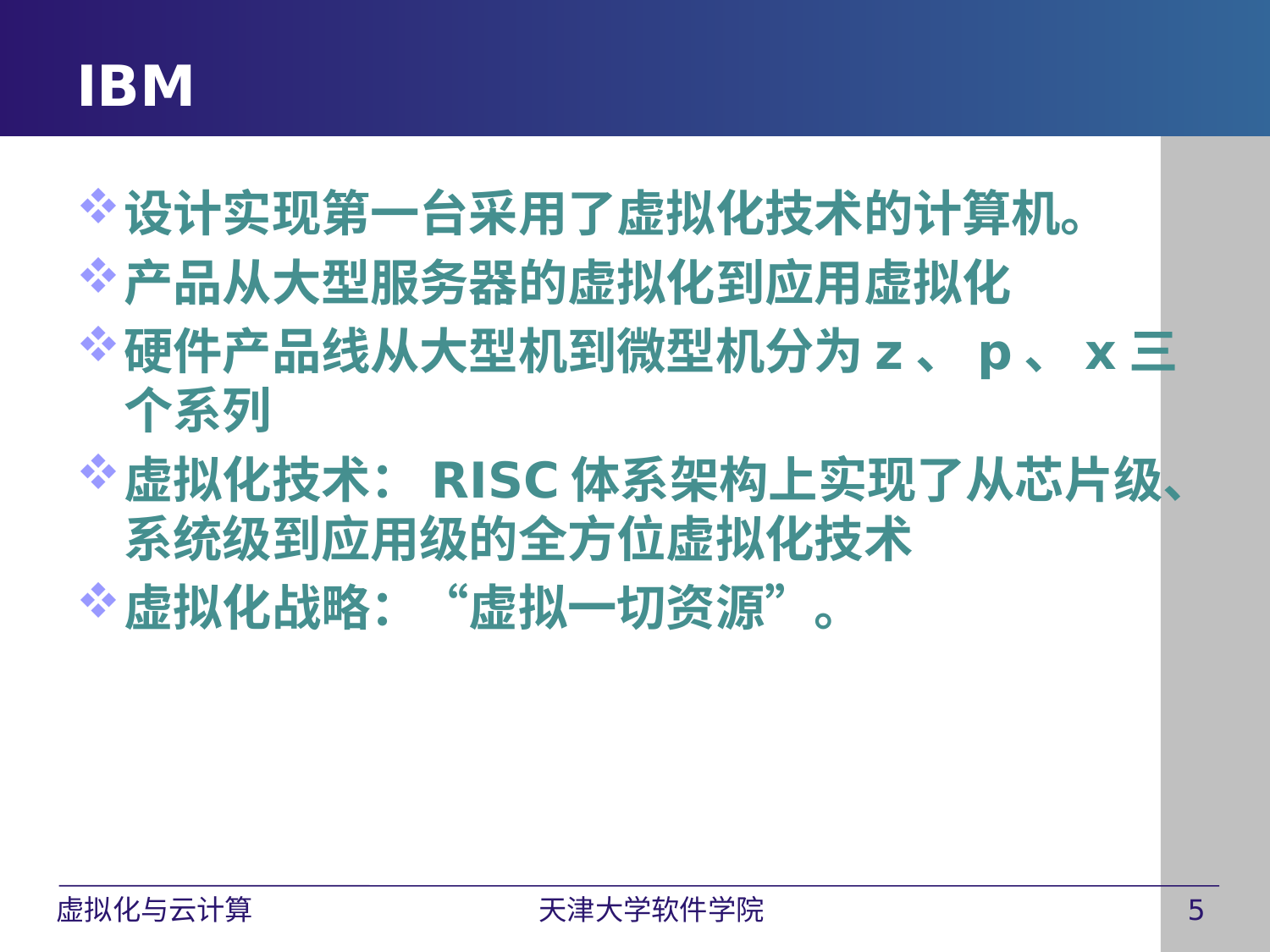

# IBM
设计实现第一台采用了虚拟化技术的计算机。
产品从大型服务器的虚拟化到应用虚拟化
硬件产品线从大型机到微型机分为z、p、x三个系列
虚拟化技术：RISC体系架构上实现了从芯片级、系统级到应用级的全方位虚拟化技术
虚拟化战略：“虚拟一切资源”。